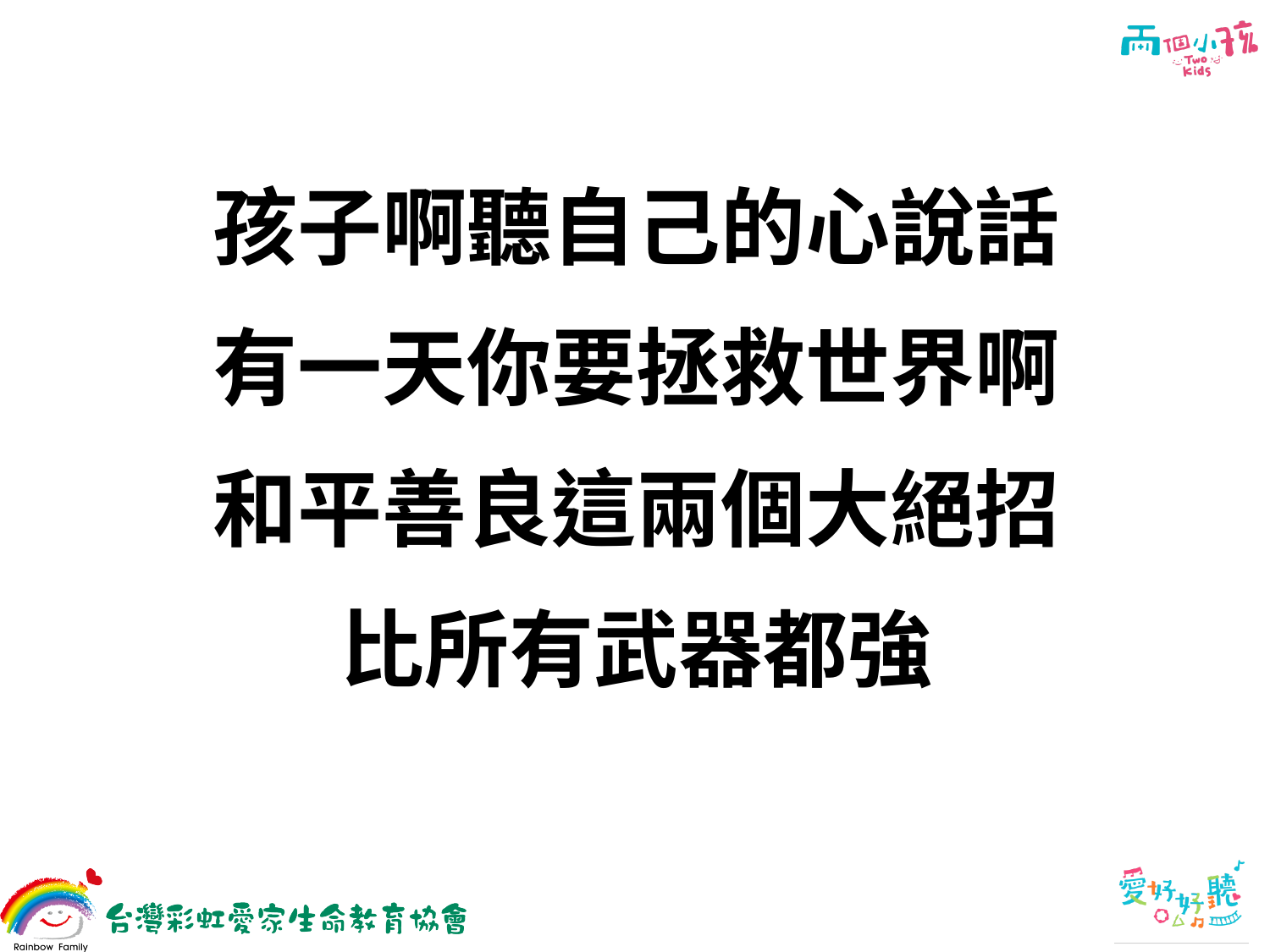

# 孩子啊聽自己的心說話 有一天你要拯救世界啊 和平善良這兩個大絕招 比所有武器都強